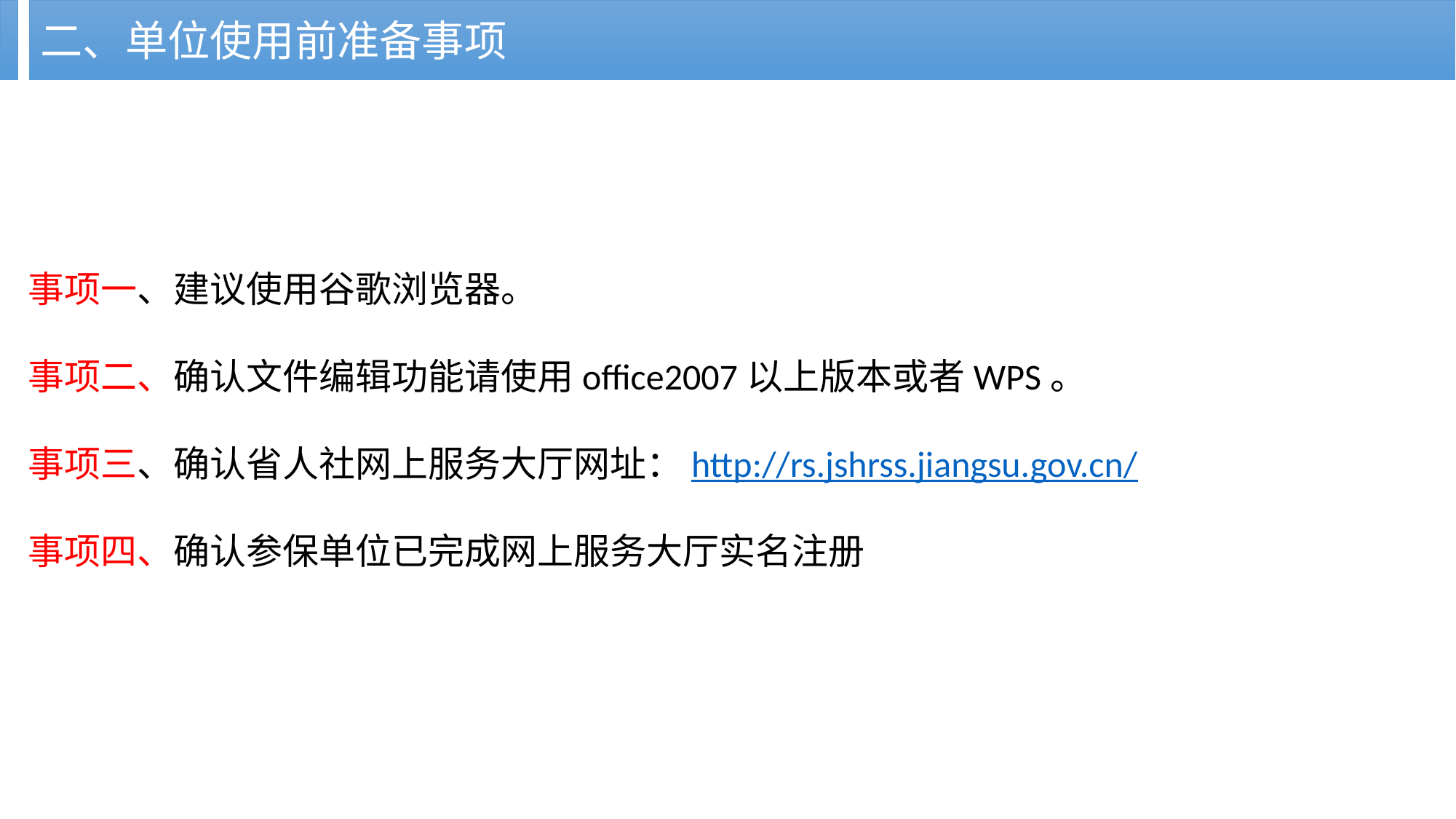

二、单位使用前准备事项

事项一、建议使用谷歌浏览器。

事项二、确认文件编辑功能请使用office2007以上版本或者WPS。

事项三、确认省人社网上服务大厅网址：http://rs.jshrss.jiangsu.gov.cn/

事项四、确认参保单位已完成网上服务大厅实名注册